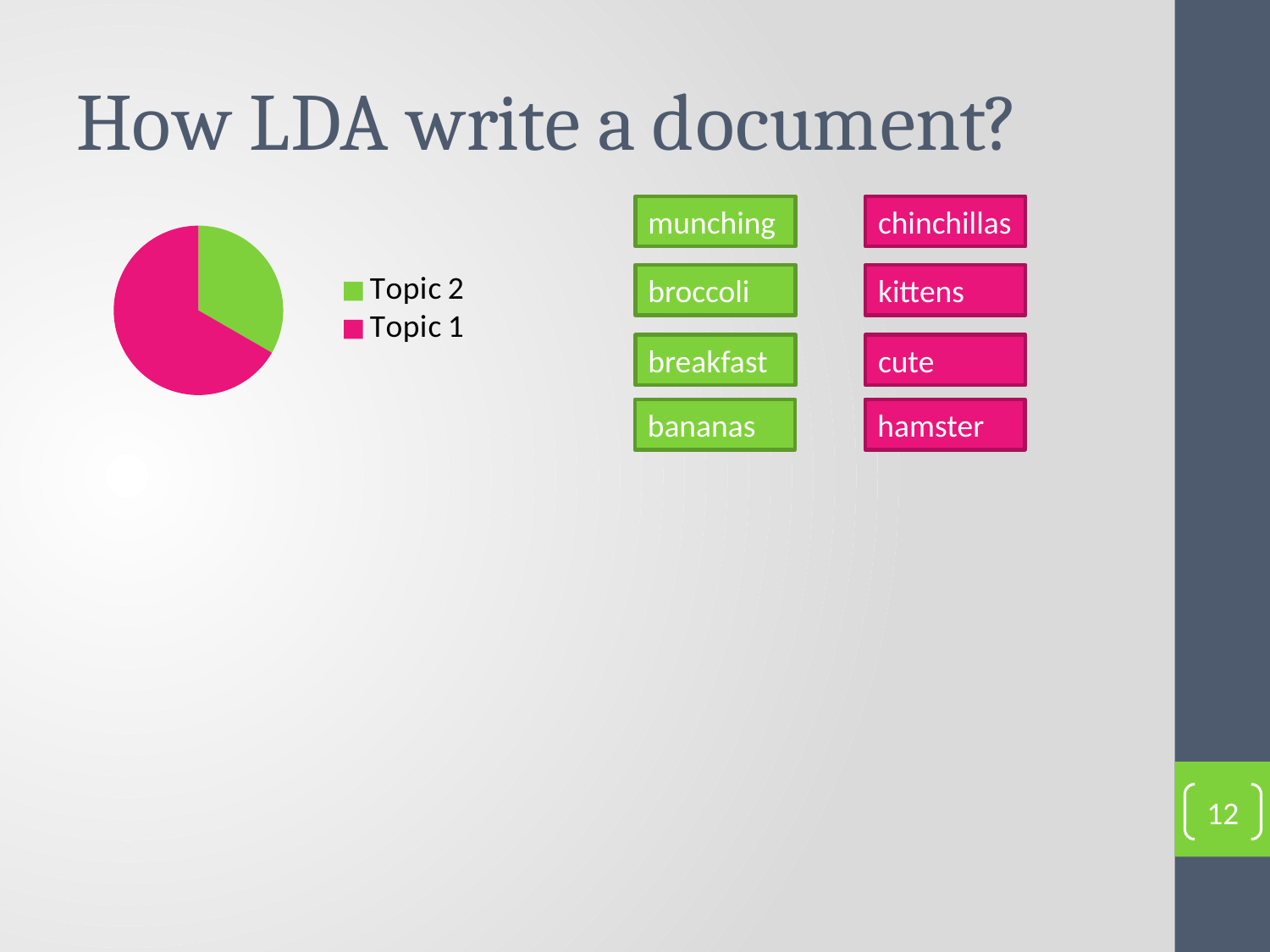

# How LDA write a document?
munching
chinchillas

### Chart

| Category | 欄1 |
|---|---|
| Topic 2 | 3.0 |
| Topic 1 | 6.0 |
broccoli
kittens
breakfast
cute
bananas
hamster
12